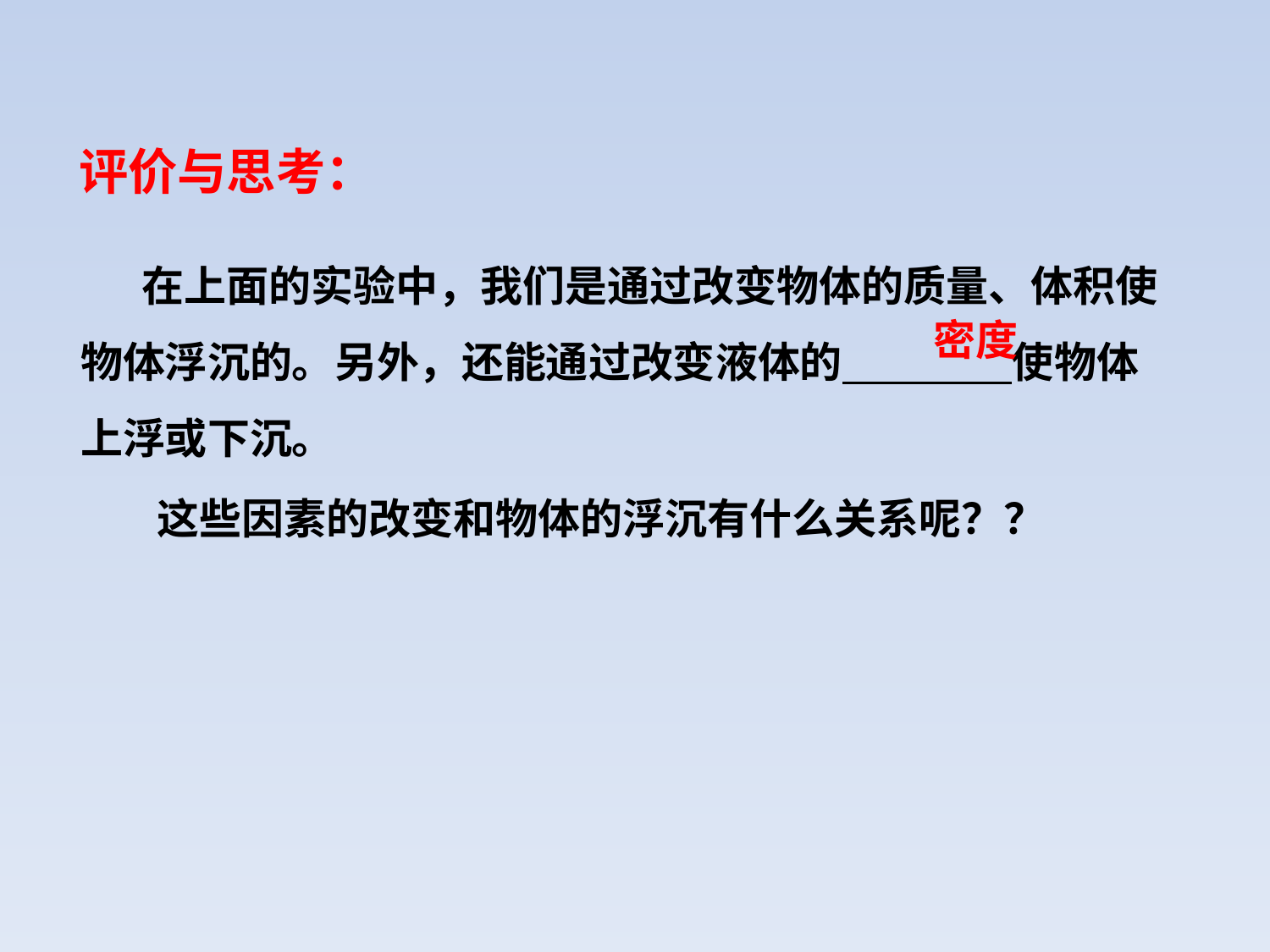

评价与思考：
　  在上面的实验中，我们是通过改变物体的质量、体积使物体浮沉的。另外，还能通过改变液体的　　　　使物体上浮或下沉。
密度
　　这些因素的改变和物体的浮沉有什么关系呢？？